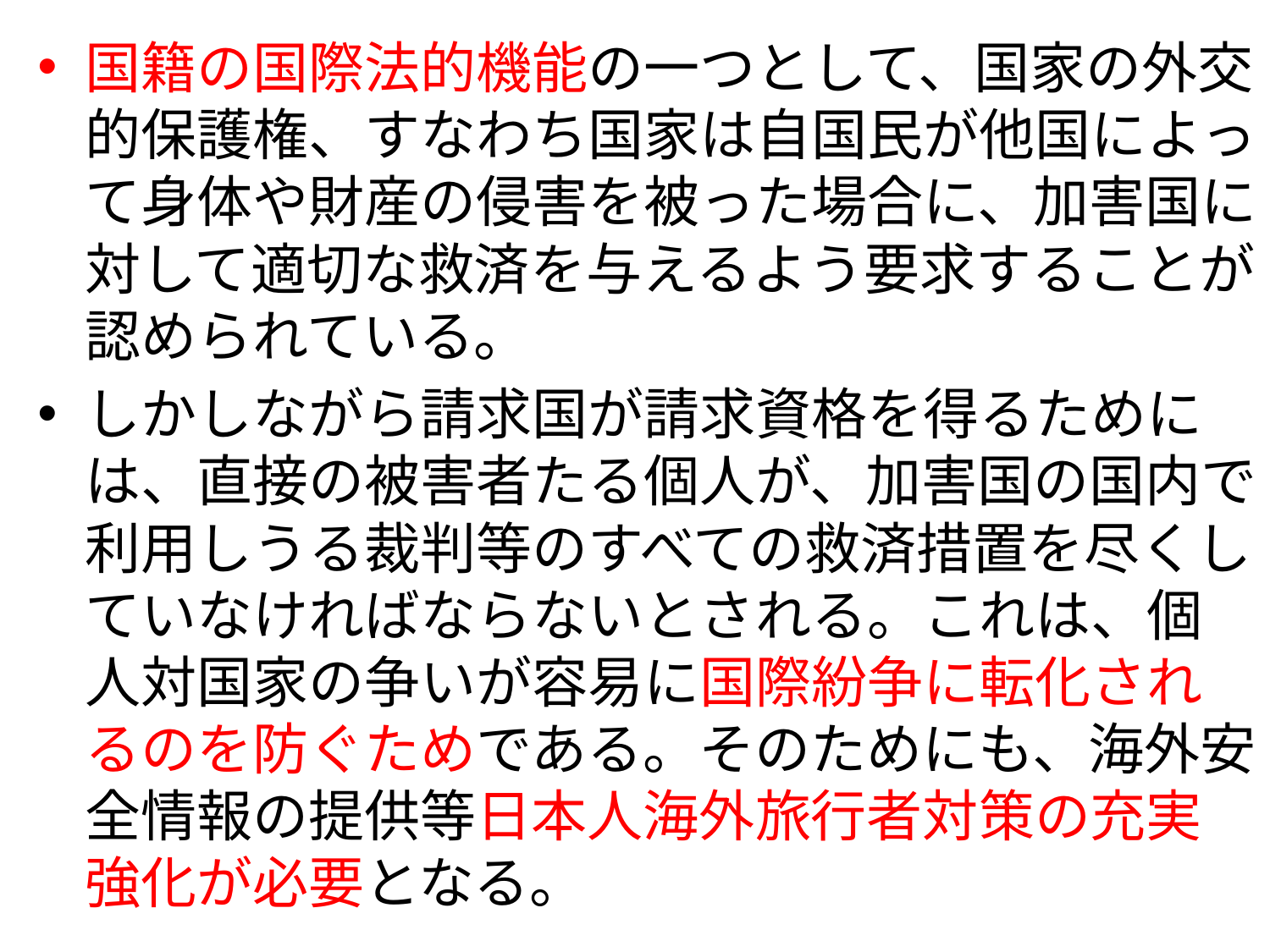

国籍の国際法的機能の一つとして、国家の外交的保護権、すなわち国家は自国民が他国によって身体や財産の侵害を被った場合に、加害国に対して適切な救済を与えるよう要求することが認められている。
しかしながら請求国が請求資格を得るためには、直接の被害者たる個人が、加害国の国内で利用しうる裁判等のすべての救済措置を尽くしていなければならないとされる。これは、個人対国家の争いが容易に国際紛争に転化されるのを防ぐためである。そのためにも、海外安全情報の提供等日本人海外旅行者対策の充実強化が必要となる。